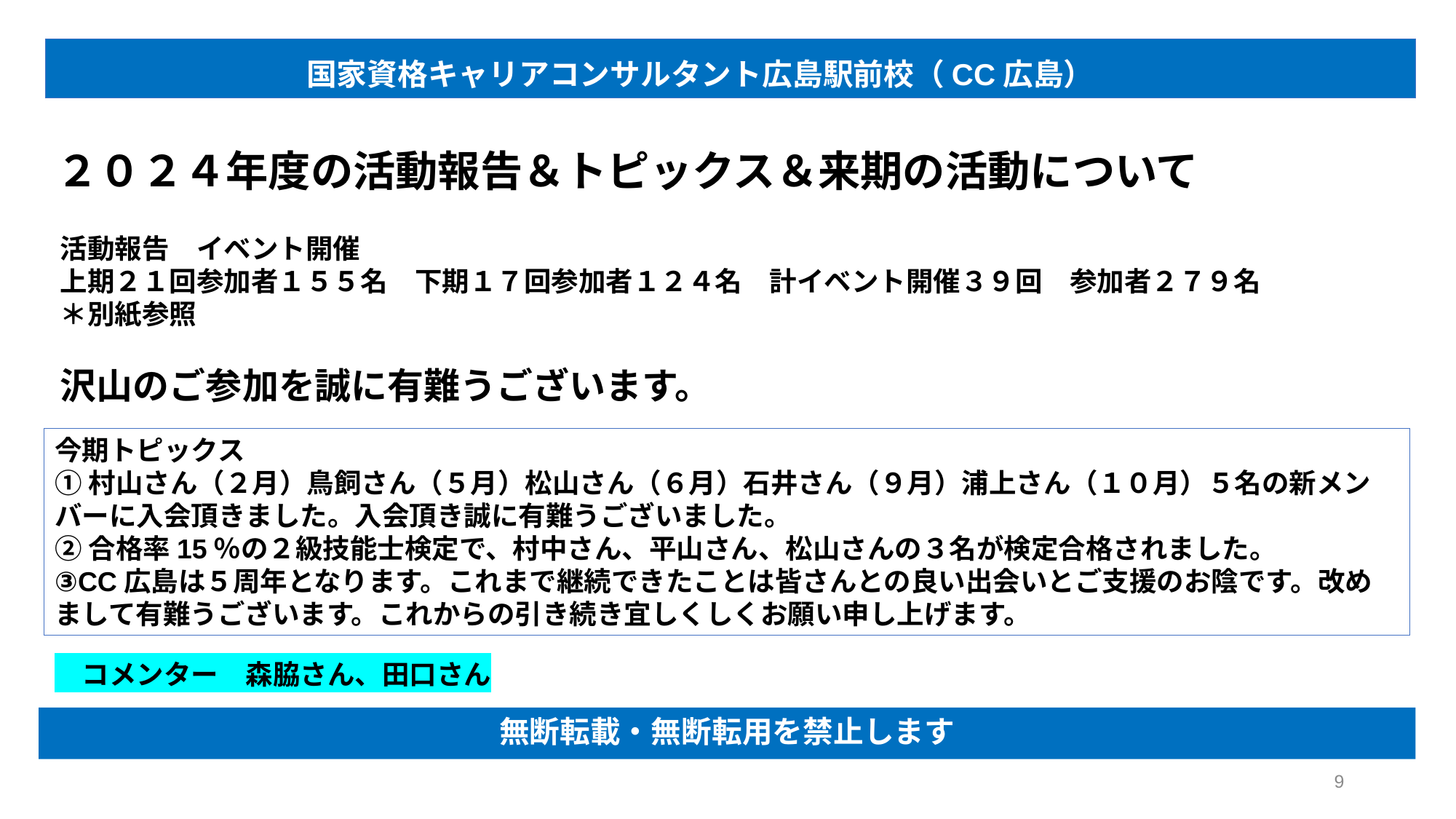

国家資格キャリアコンサルタント広島駅前校（CC広島）
２０２４年度の活動報告＆トピックス＆来期の活動について
活動報告　イベント開催
上期２１回参加者１５５名　下期１７回参加者１２４名　計イベント開催３９回　参加者２７９名
＊別紙参照

沢山のご参加を誠に有難うございます。
今期トピックス
①村山さん（２月）鳥飼さん（５月）松山さん（６月）石井さん（９月）浦上さん（１０月）５名の新メンバーに入会頂きました。入会頂き誠に有難うございました。
②合格率15％の２級技能士検定で、村中さん、平山さん、松山さんの３名が検定合格されました。
③CC広島は５周年となります。これまで継続できたことは皆さんとの良い出会いとご支援のお陰です。改めまして有難うございます。これからの引き続き宜しくしくお願い申し上げます。
　コメンター　森脇さん、田口さん
無断転載・無断転用を禁止します
9